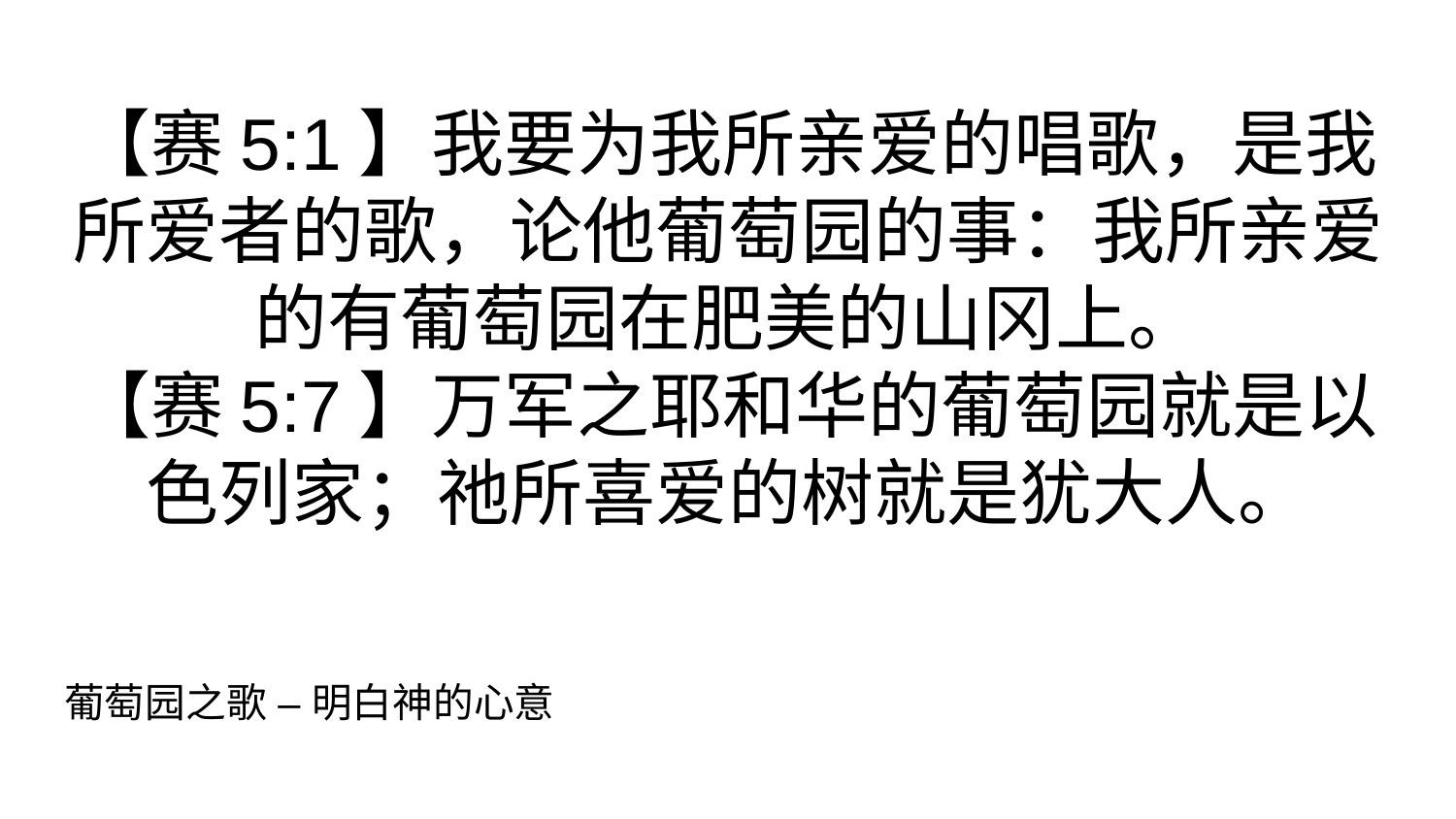

【赛5:1】我要为我所亲爱的唱歌，是我所爱者的歌，论他葡萄园的事：我所亲爱的有葡萄园在肥美的山冈上。
【赛5:7】万军之耶和华的葡萄园就是以色列家；祂所喜爱的树就是犹大人。
葡萄园之歌 – 明白神的心意